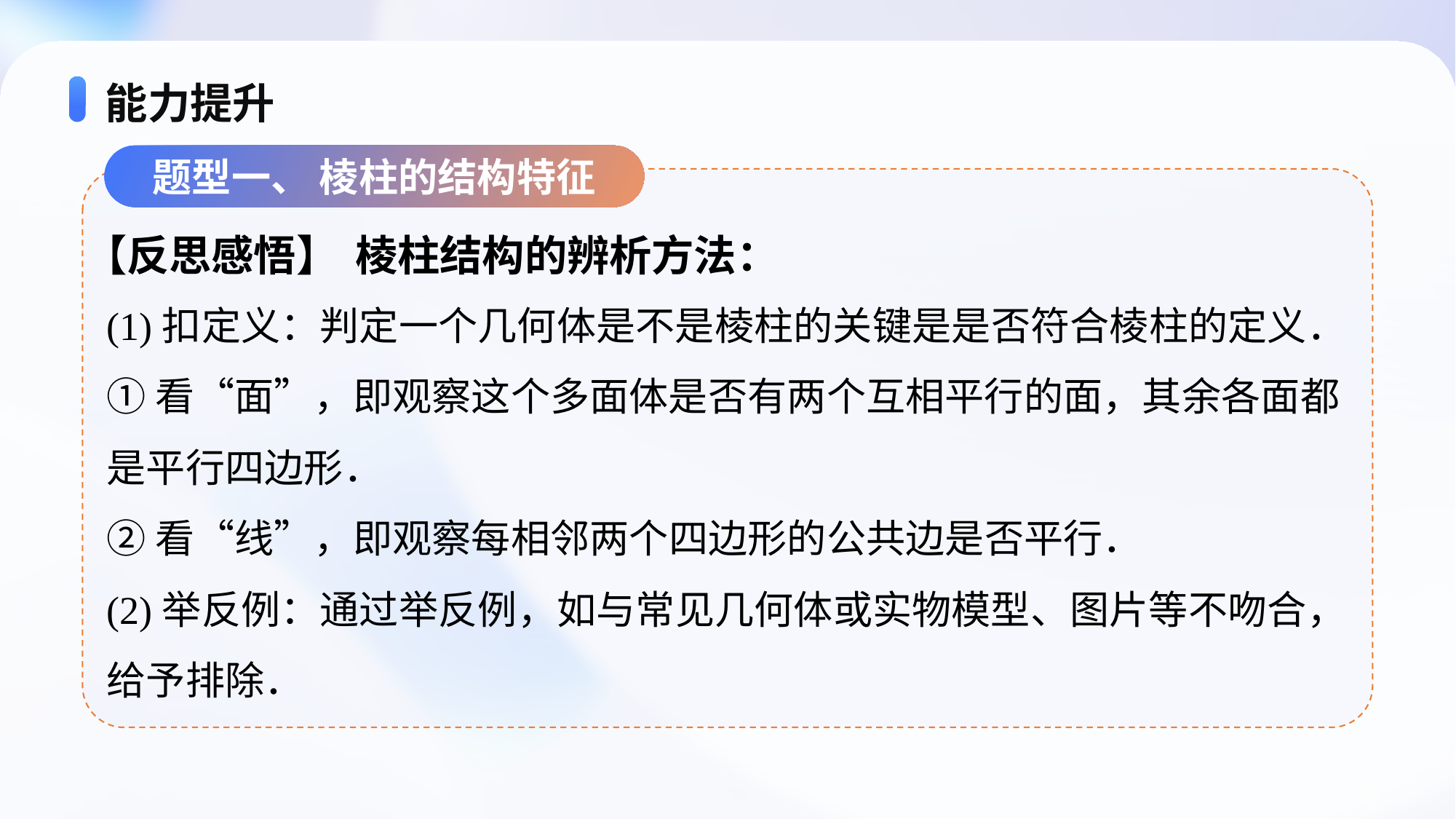

# 能力提升
题型一、 棱柱的结构特征

【反思感悟】
棱柱结构的辨析方法：
(1)扣定义：判定一个几何体是不是棱柱的关键是是否符合棱柱的定义．
①看“面”，即观察这个多面体是否有两个互相平行的面，其余各面都是平行四边形．
②看“线”，即观察每相邻两个四边形的公共边是否平行．
(2)举反例：通过举反例，如与常见几何体或实物模型、图片等不吻合，给予排除．